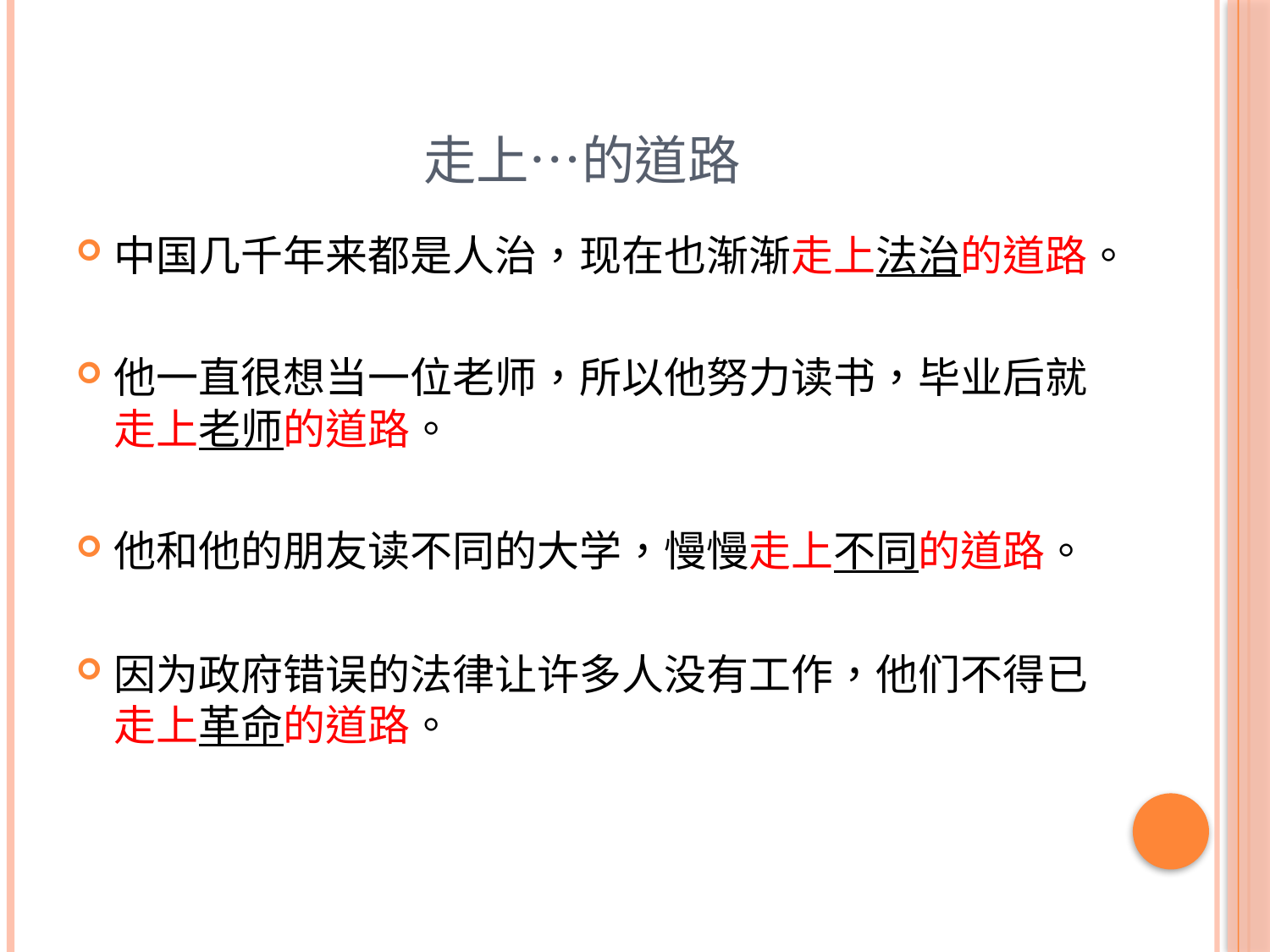

# 走上…的道路
中国几千年来都是人治，现在也渐渐走上法治的道路。

他一直很想当一位老师，所以他努力读书，毕业后就走上老师的道路。

他和他的朋友读不同的大学，慢慢走上不同的道路。

因为政府错误的法律让许多人没有工作，他们不得已走上革命的道路。